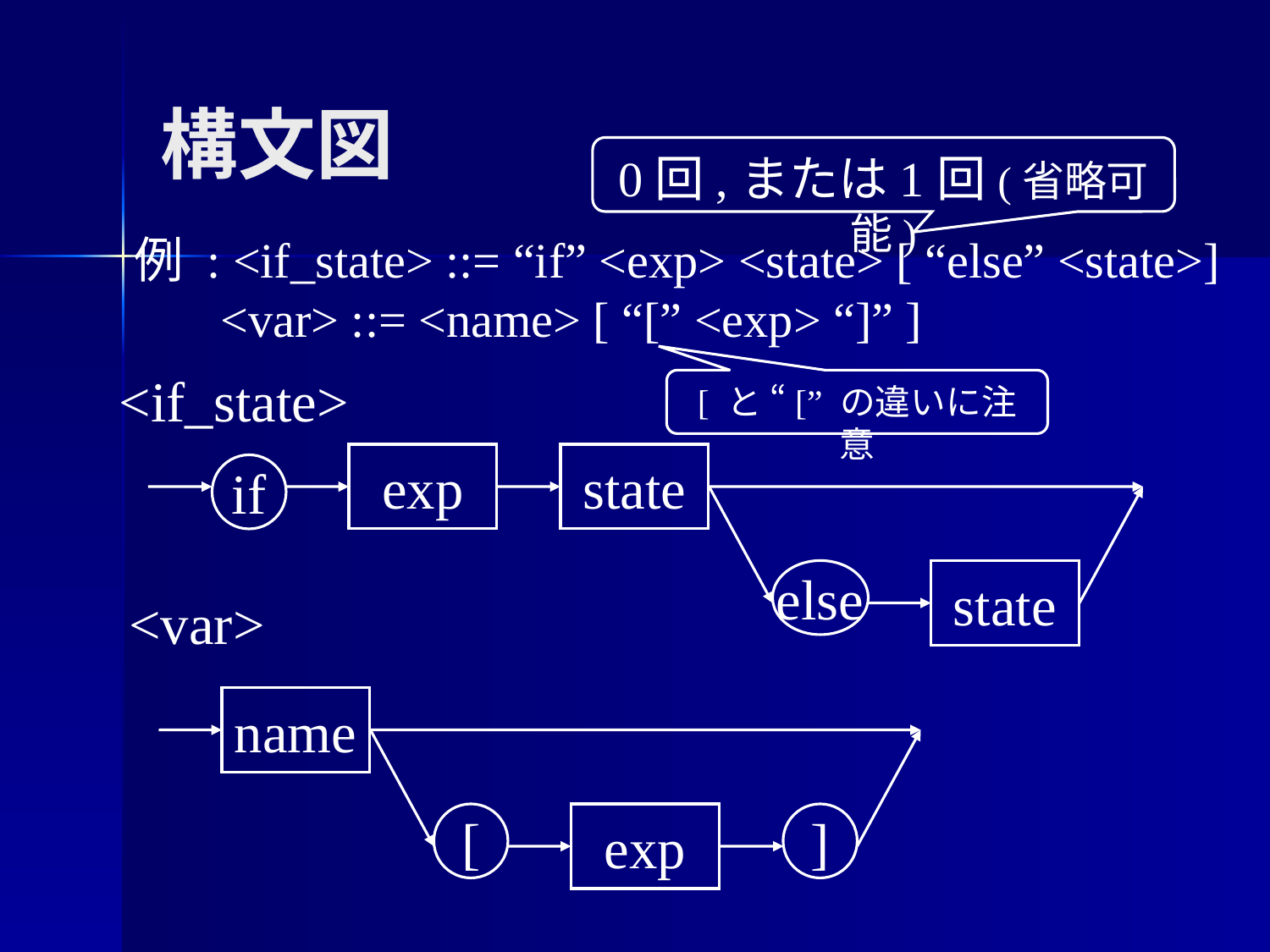

# 構文図
0回,または1回(省略可能)
例 : <if_state> ::= “if” <exp> <state> [ “else” <state>]
       <var> ::= <name> [ “[” <exp> “]” ]
<if_state>
[ と “[” の違いに注意
exp

state

if

else

state

<var>
name

[

exp

]